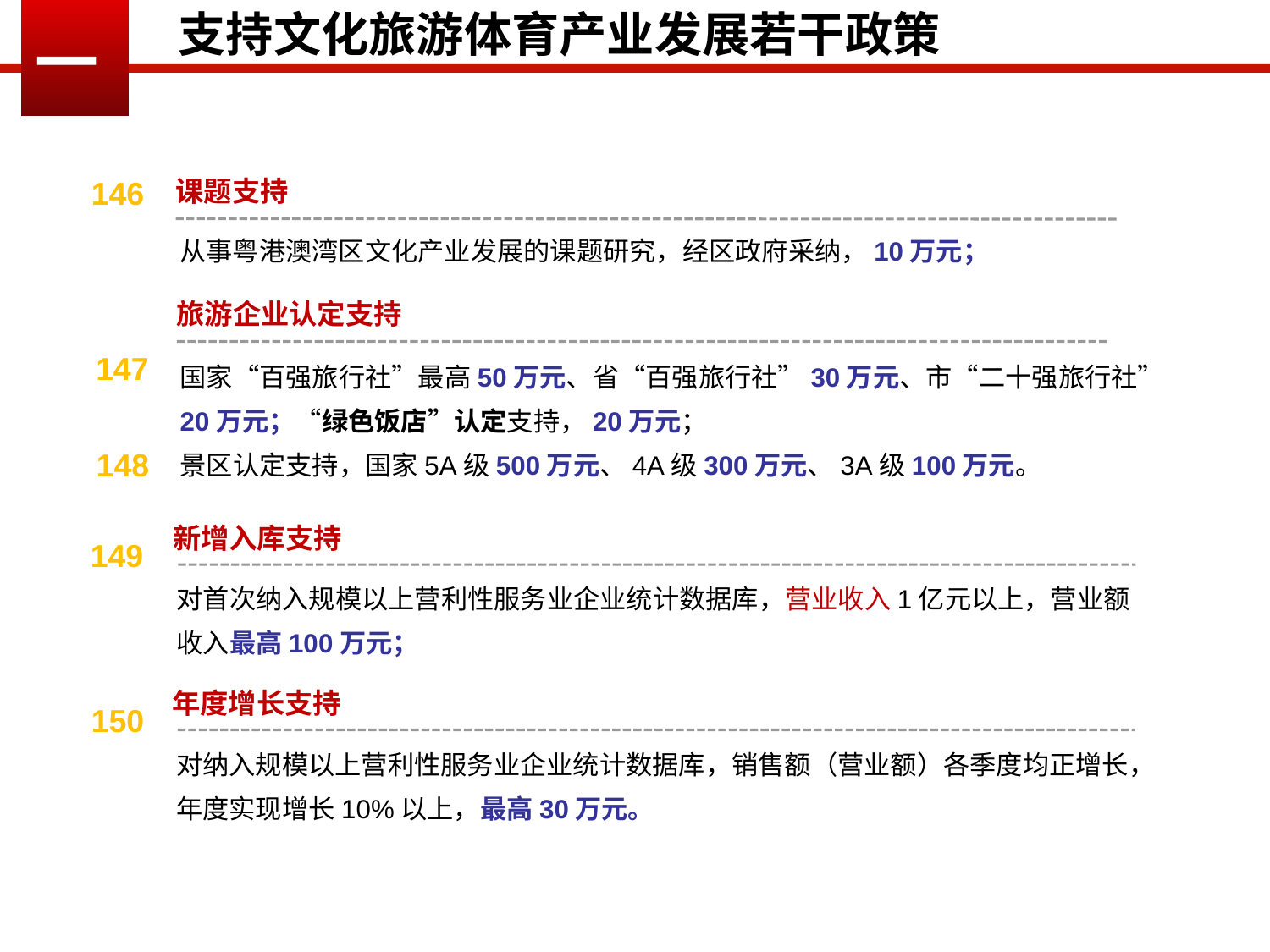

支持文化旅游体育产业发展若干政策

一

课题支持
146
从事粤港澳湾区文化产业发展的课题研究，经区政府采纳，10万元；
旅游企业认定支持
国家“百强旅行社”最高50万元、省“百强旅行社”30万元、市“二十强旅行社”20万元；“绿色饭店”认定支持，20万元；
景区认定支持，国家5A级500万元、4A级300万元、3A级100万元。
147
148
新增入库支持
149
对首次纳入规模以上营利性服务业企业统计数据库，营业收入1亿元以上，营业额收入最高100万元；
年度增长支持
150
对纳入规模以上营利性服务业企业统计数据库，销售额（营业额）各季度均正增长，年度实现增长10%以上，最高30万元。